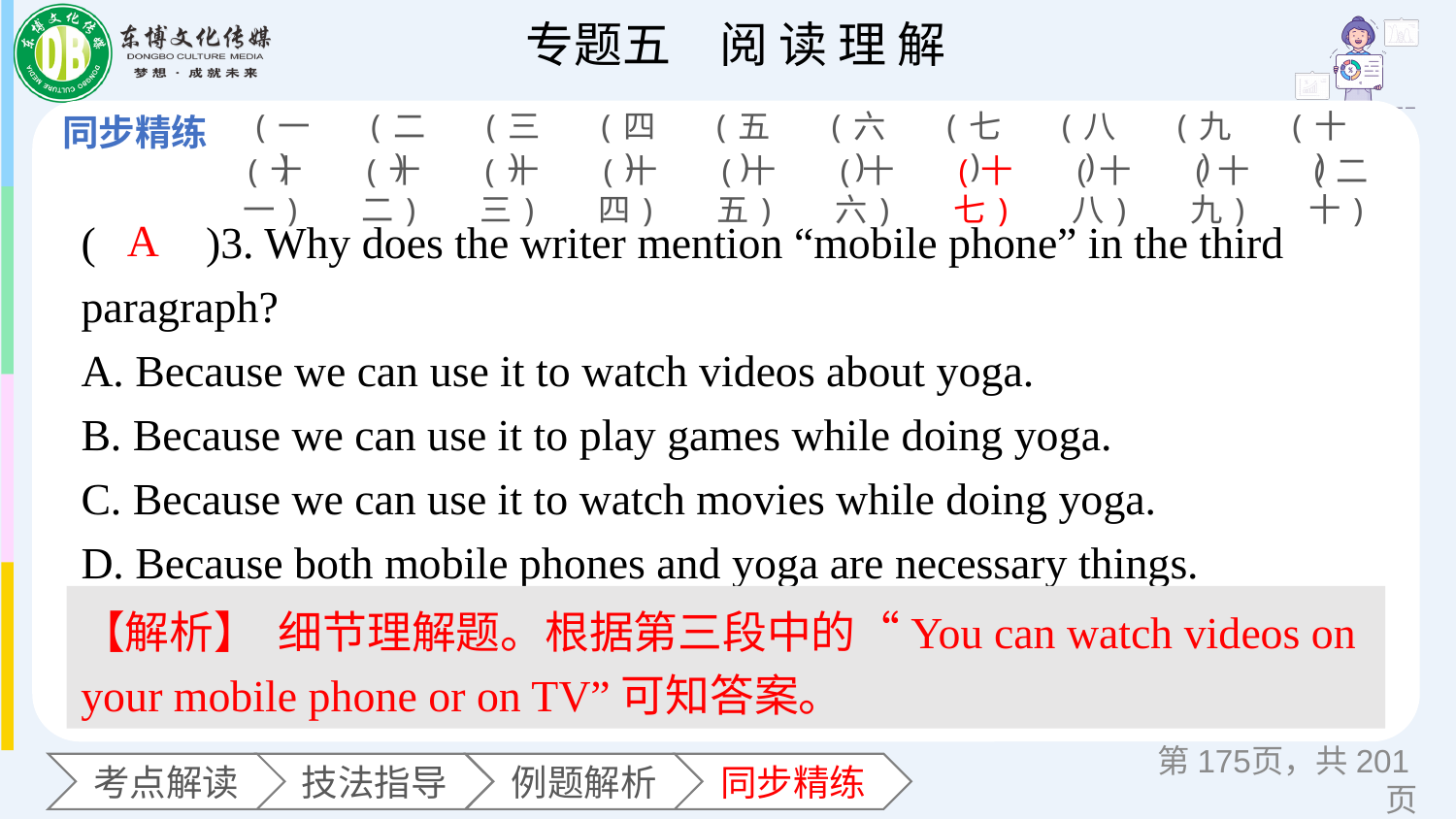

(一)
(二)
(三)
(四)
(五)
(六)
(七)
(八)
(九)
(十)
(十一)
(十二)
(十三)
(十四)
(十五)
(十六)
(十七)
(十八)
(十九)
(二十)
(　　)3. Why does the writer mention “mobile phone” in the third paragraph?
A. Because we can use it to watch videos about yoga.
B. Because we can use it to play games while doing yoga.
C. Because we can use it to watch movies while doing yoga.
D. Because both mobile phones and yoga are necessary things.
A
【解析】  细节理解题。根据第三段中的“You can watch videos on your mobile phone or on TV”可知答案。
第175页，共201页